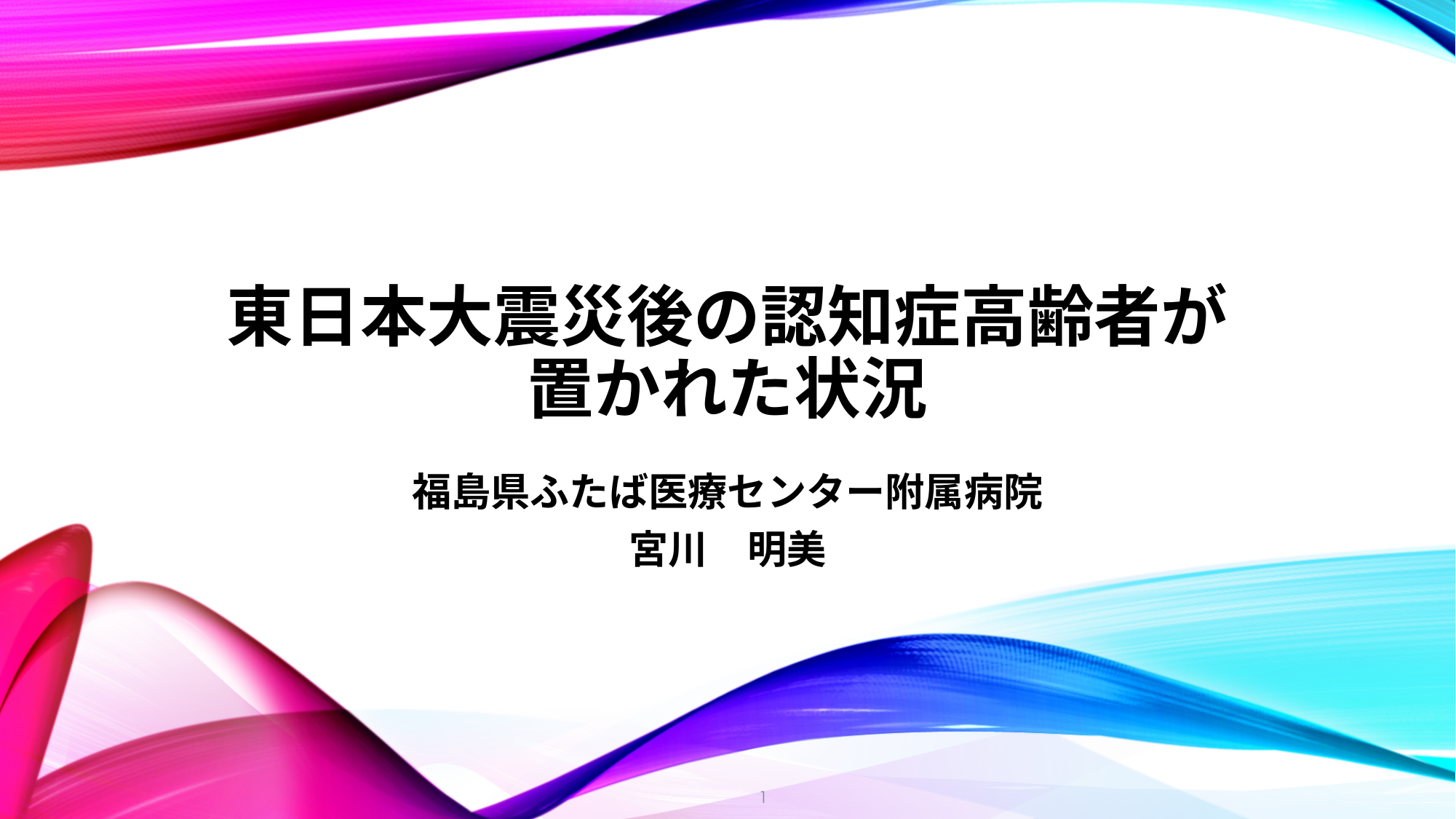

# 東日本大震災後の認知症高齢者が 置かれた状況
福島県ふたば医療センター附属病院
宮川　明美
1